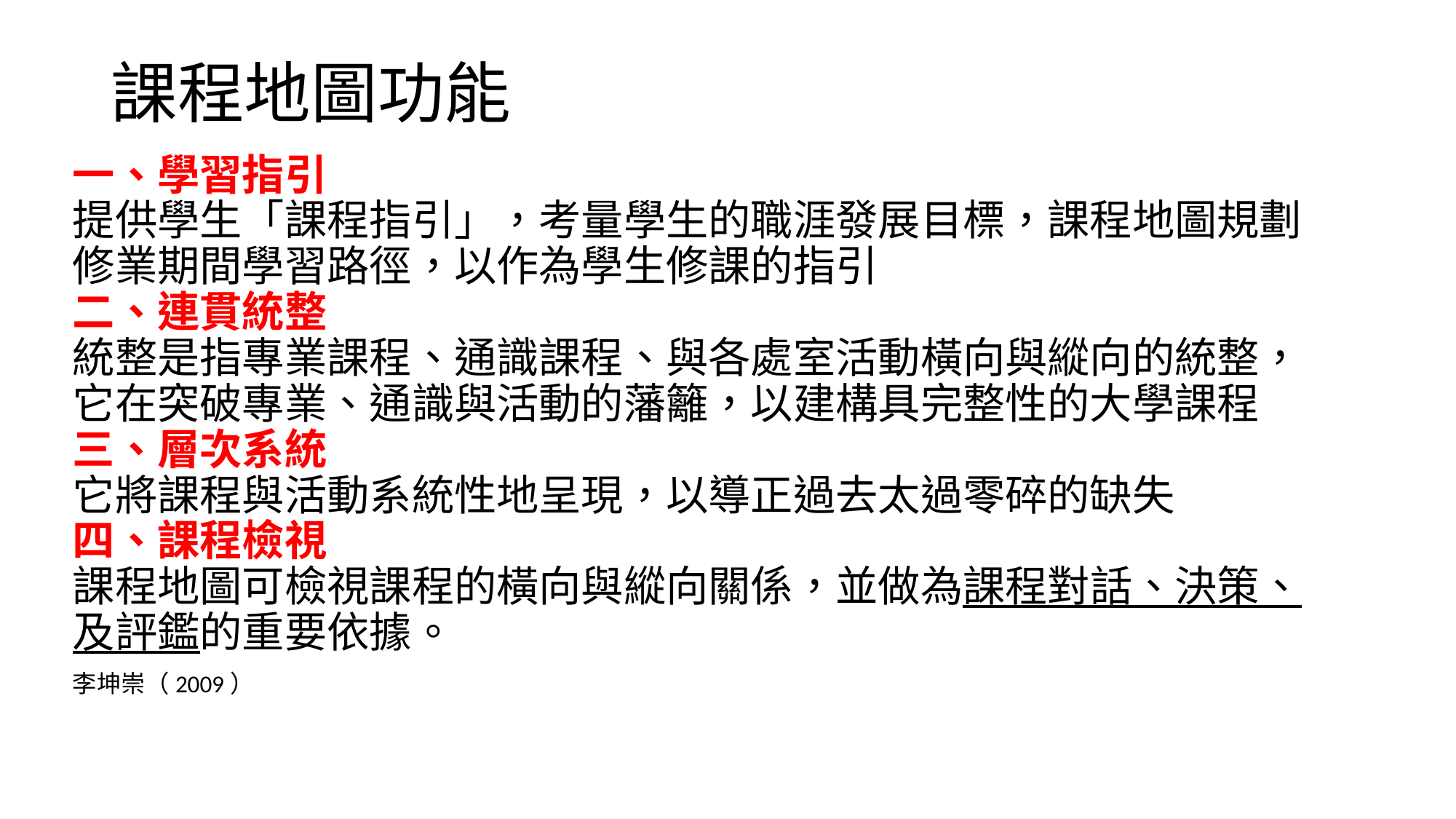

# 課程地圖功能
一、學習指引
提供學生「課程指引」，考量學生的職涯發展目標，課程地圖規劃修業期間學習路徑，以作為學生修課的指引
二、連貫統整
統整是指專業課程、通識課程、與各處室活動橫向與縱向的統整，它在突破專業、通識與活動的藩籬，以建構具完整性的大學課程
三、層次系統
它將課程與活動系統性地呈現，以導正過去太過零碎的缺失
四、課程檢視
課程地圖可檢視課程的橫向與縱向關係，並做為課程對話、決策、及評鑑的重要依據。
李坤崇（2009）